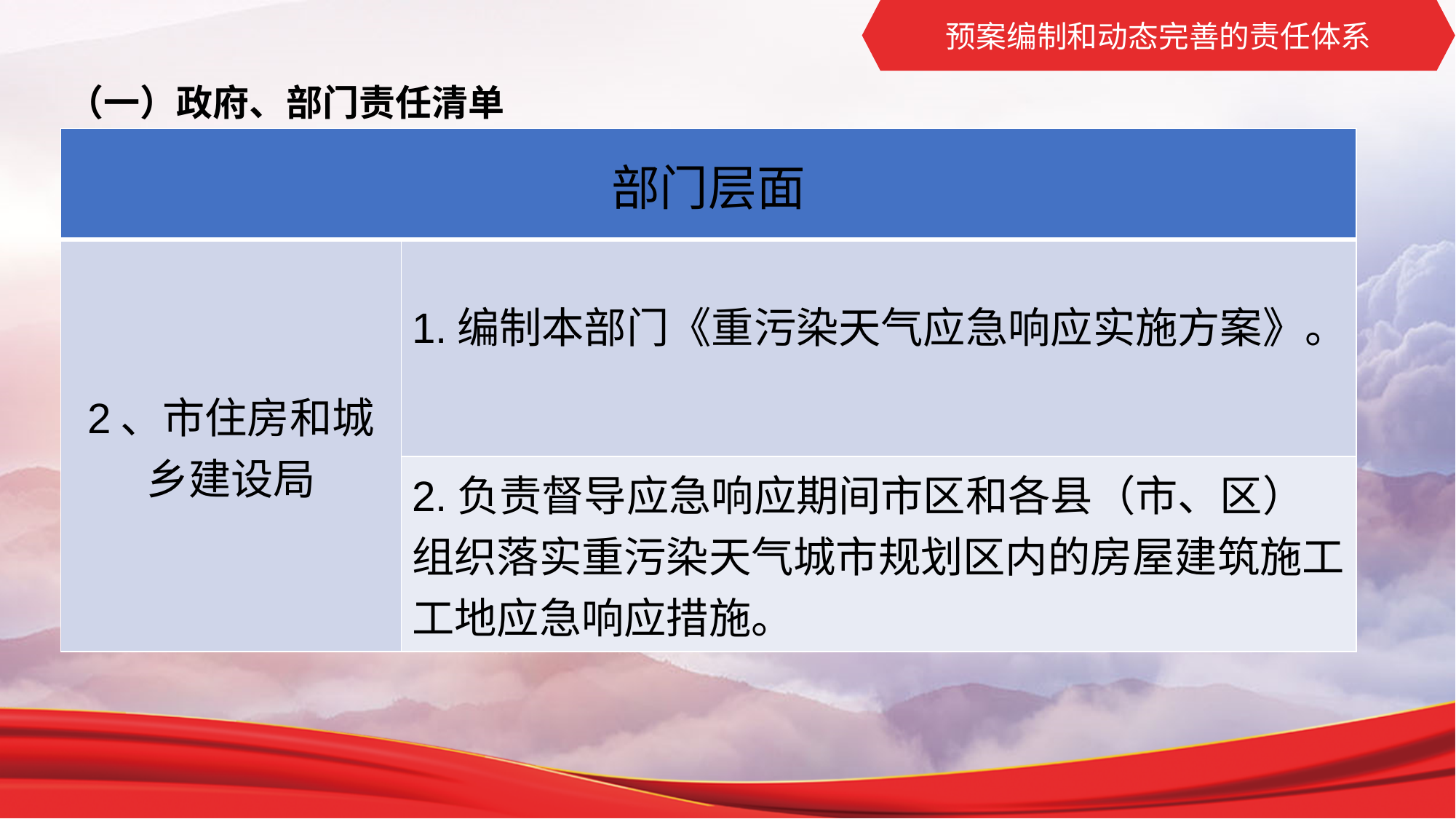

预案编制和动态完善的责任体系
（一）政府、部门责任清单
| 部门层面 |  |
| --- | --- |
| 2、市住房和城乡建设局 | 1.编制本部门《重污染天气应急响应实施方案》。 |
|  | 2.负责督导应急响应期间市区和各县（市、区）组织落实重污染天气城市规划区内的房屋建筑施工工地应急响应措施。 |